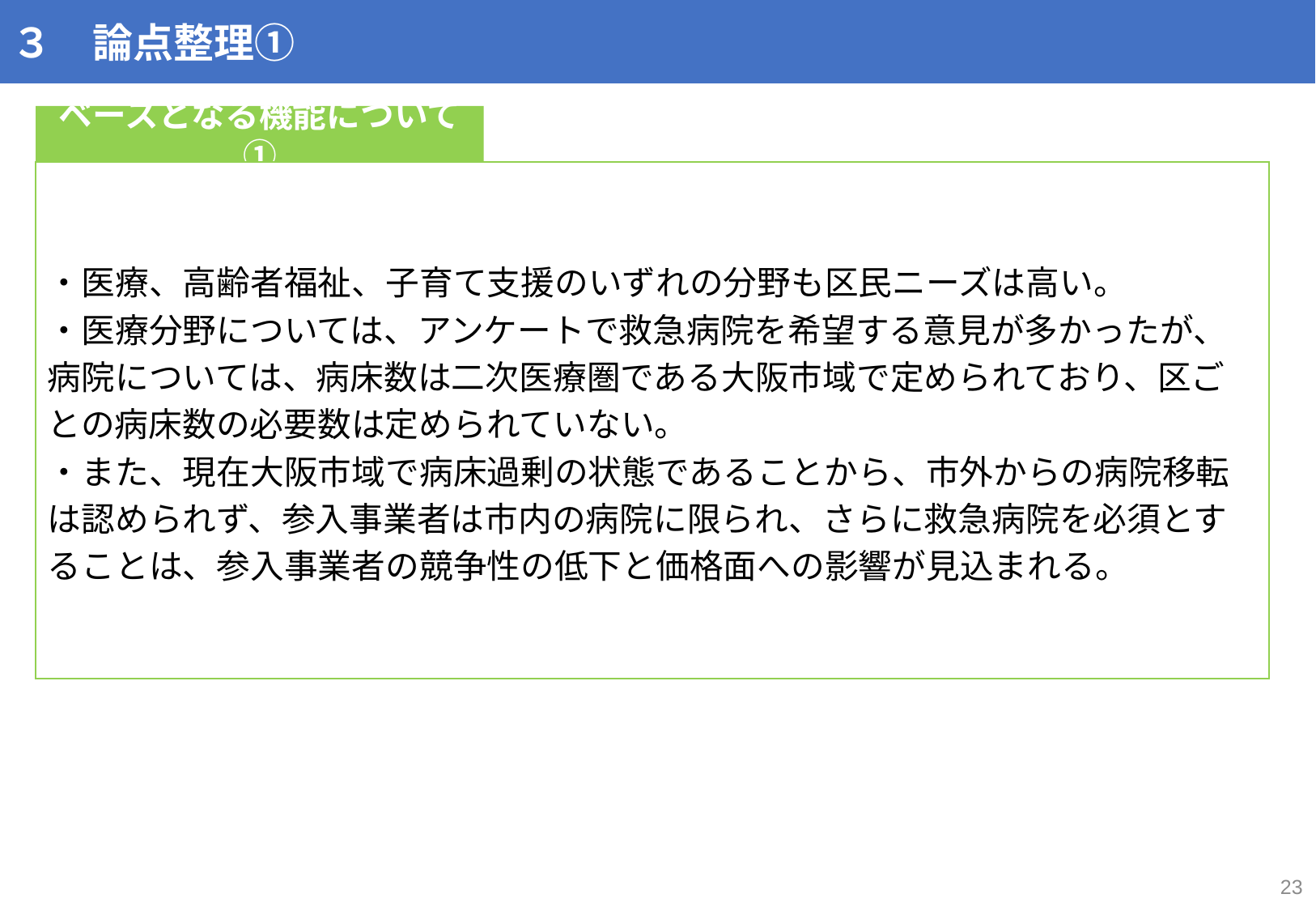

３　論点整理①
ベースとなる機能について①
・医療、高齢者福祉、子育て支援のいずれの分野も区民ニーズは高い。
・医療分野については、アンケートで救急病院を希望する意見が多かったが、病院については、病床数は二次医療圏である大阪市域で定められており、区ごとの病床数の必要数は定められていない。
・また、現在大阪市域で病床過剰の状態であることから、市外からの病院移転は認められず、参入事業者は市内の病院に限られ、さらに救急病院を必須とすることは、参入事業者の競争性の低下と価格面への影響が見込まれる。
23